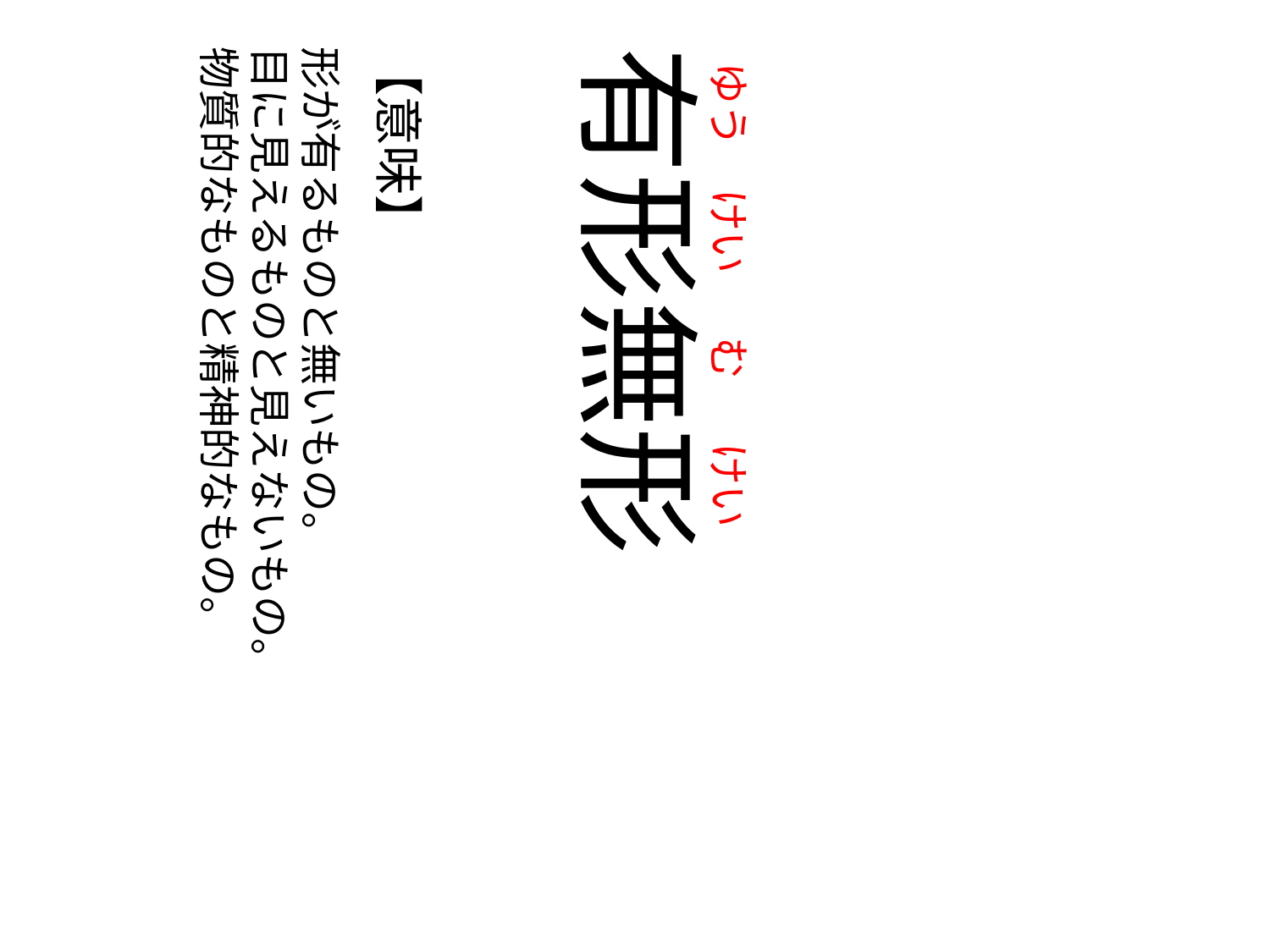

ゆう
の
けい
の
む
の
けい
形が有るものと無いもの。
目に見えるものと見えないもの。
物質的なものと精神的なもの。
【意味】
有形無形